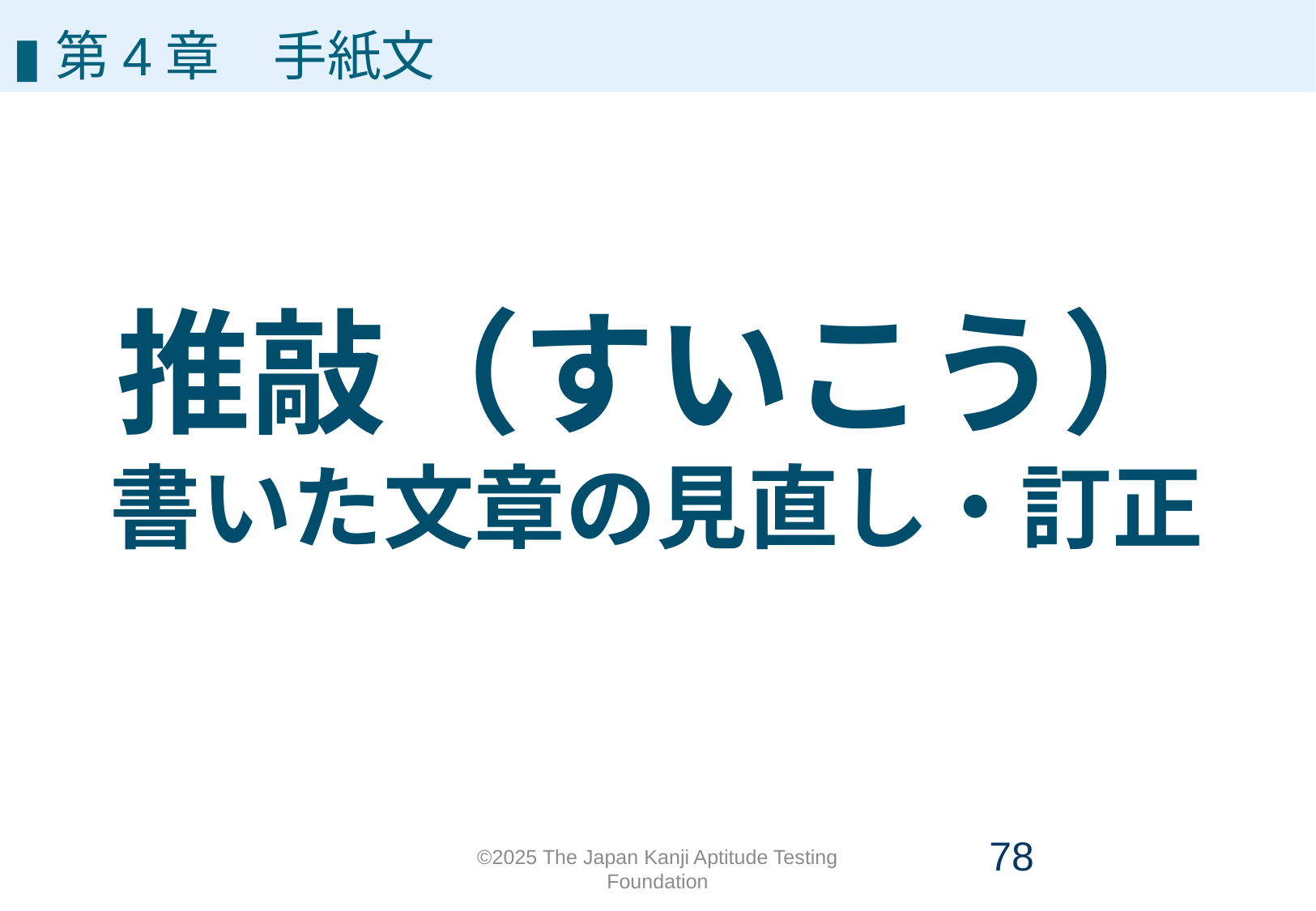

# 第4章
▮第4章　手紙文
推敲（すいこう）書いた文章の見直し・訂正

©2025 The Japan Kanji Aptitude Testing Foundation
78